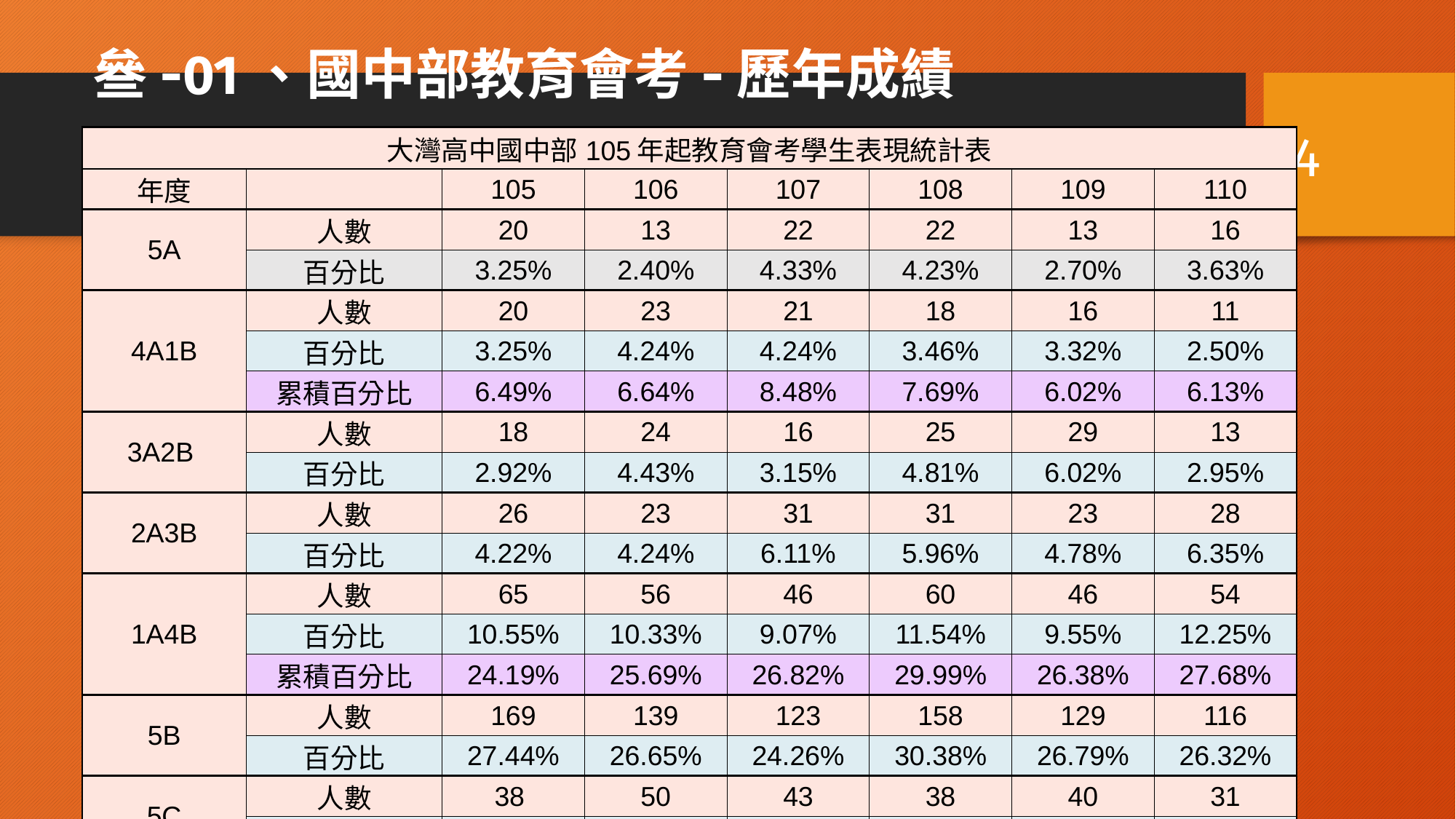

# 叄-01、國中部教育會考-歷年成績
4
| 大灣高中國中部105年起教育會考學生表現統計表 |  |  |  |  |  |  |  |
| --- | --- | --- | --- | --- | --- | --- | --- |
| 年度 |  | 105 | 106 | 107 | 108 | 109 | 110 |
| 5A | 人數 | 20 | 13 | 22 | 22 | 13 | 16 |
|  | 百分比 | 3.25% | 2.40% | 4.33% | 4.23% | 2.70% | 3.63% |
| 4A1B | 人數 | 20 | 23 | 21 | 18 | 16 | 11 |
|  | 百分比 | 3.25% | 4.24% | 4.24% | 3.46% | 3.32% | 2.50% |
|  | 累積百分比 | 6.49% | 6.64% | 8.48% | 7.69% | 6.02% | 6.13% |
| 3A2B | 人數 | 18 | 24 | 16 | 25 | 29 | 13 |
|  | 百分比 | 2.92% | 4.43% | 3.15% | 4.81% | 6.02% | 2.95% |
| 2A3B | 人數 | 26 | 23 | 31 | 31 | 23 | 28 |
|  | 百分比 | 4.22% | 4.24% | 6.11% | 5.96% | 4.78% | 6.35% |
| 1A4B | 人數 | 65 | 56 | 46 | 60 | 46 | 54 |
|  | 百分比 | 10.55% | 10.33% | 9.07% | 11.54% | 9.55% | 12.25% |
|  | 累積百分比 | 24.19% | 25.69% | 26.82% | 29.99% | 26.38% | 27.68% |
| 5B | 人數 | 169 | 139 | 123 | 158 | 129 | 116 |
|  | 百分比 | 27.44% | 26.65% | 24.26% | 30.38% | 26.79% | 26.32% |
| 5C | 人數 | 38 | 50 | 43 | 38 | 40 | 31 |
|  | 百分比 | 6.17% | 9.23% | 8.48% | 7.31% | 8.31% | 7.03% |
| 全校人數 |  | 615 | 542 | 508 | 520 | 481 | 441 |